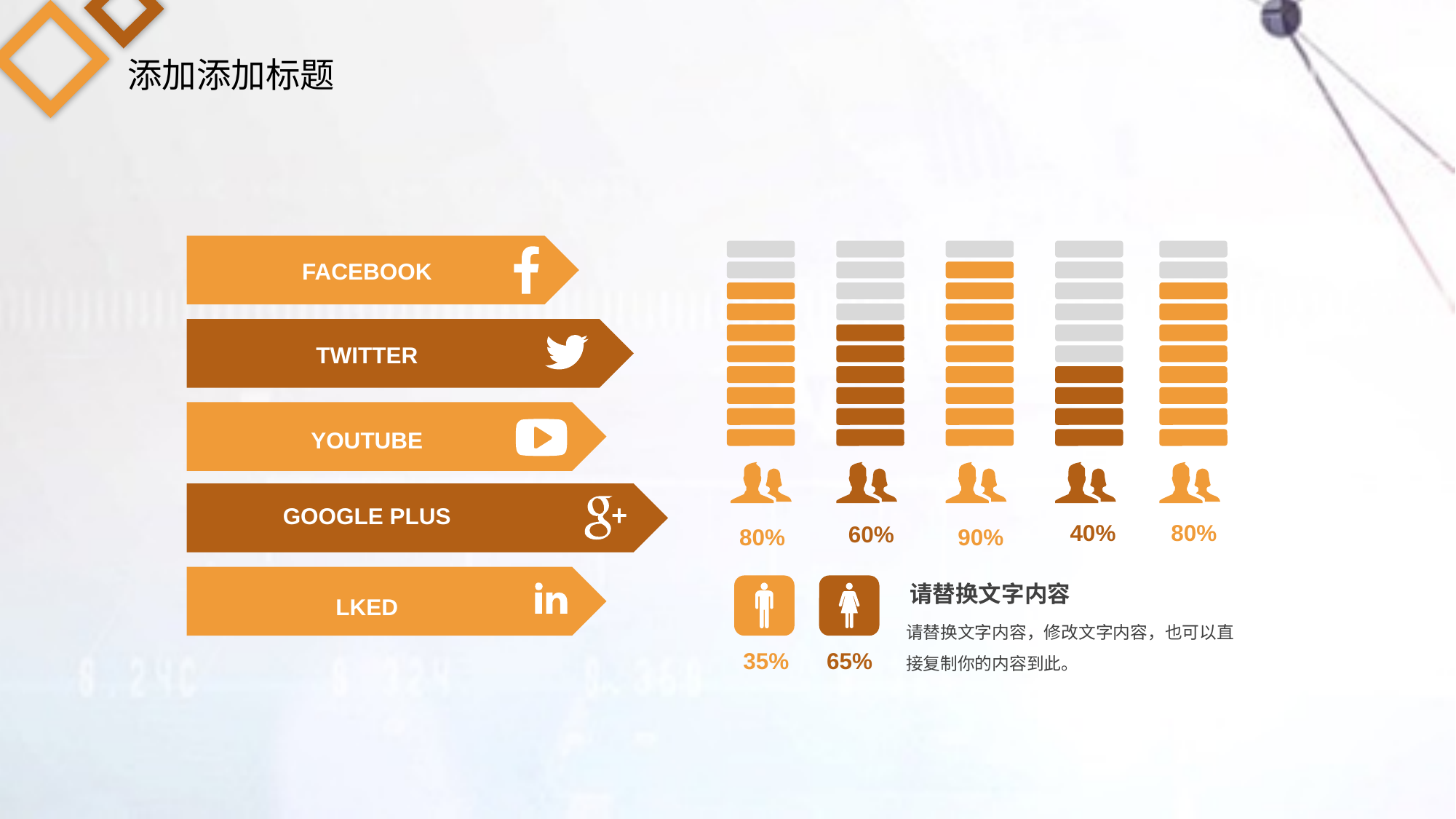

添加添加标题

FACEBOOK

TWITTER

YOUTUBE

GOOGLE PLUS
40%
80%
60%
80%
90%

请替换文字内容

LKED
请替换文字内容，修改文字内容，也可以直接复制你的内容到此。
65%
35%